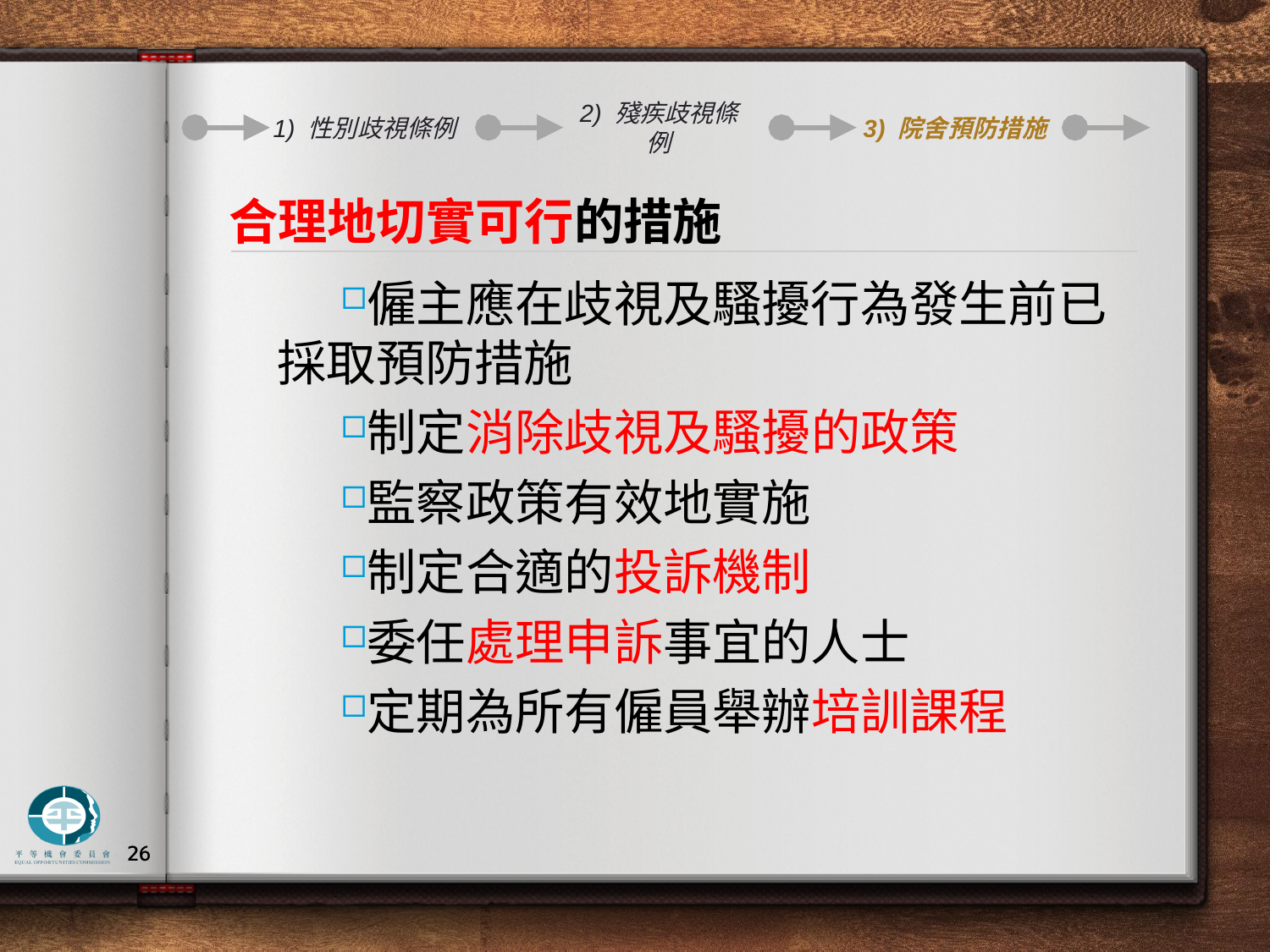

1) 性別歧視條例
2) 殘疾歧視條例
3) 院舍預防措施
# 合理地切實可行的措施
僱主應在歧視及騷擾行為發生前已採取預防措施
制定消除歧視及騷擾的政策
監察政策有效地實施
制定合適的投訴機制
委任處理申訴事宜的人士
定期為所有僱員舉辦培訓課程